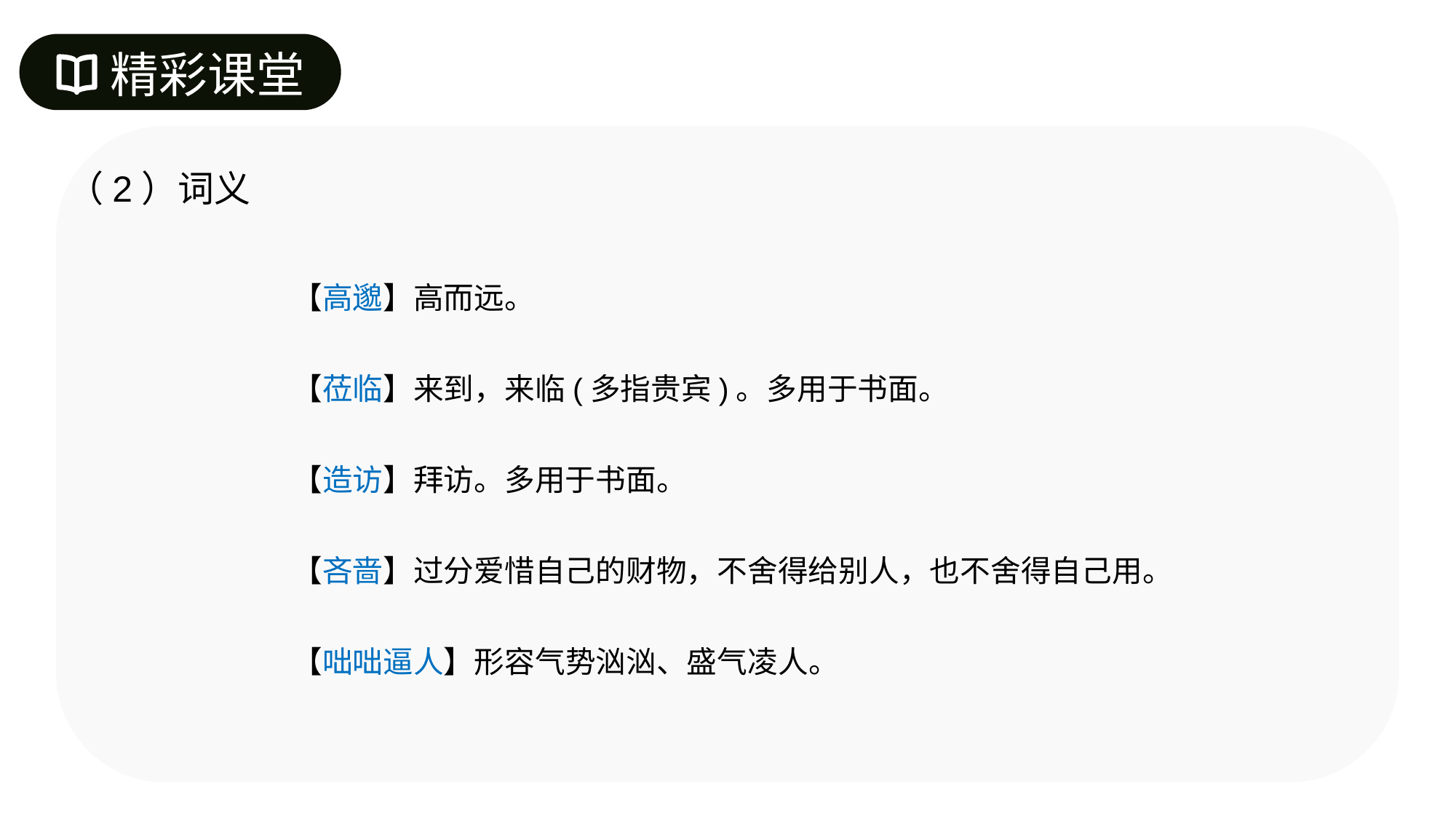

精彩课堂

（2）词义
【高邈】高而远。
【莅临】来到，来临(多指贵宾)。多用于书面。
【造访】拜访。多用于书面。
【吝啬】过分爱惜自己的财物，不舍得给别人，也不舍得自己用。
【咄咄逼人】形容气势汹汹、盛气凌人。